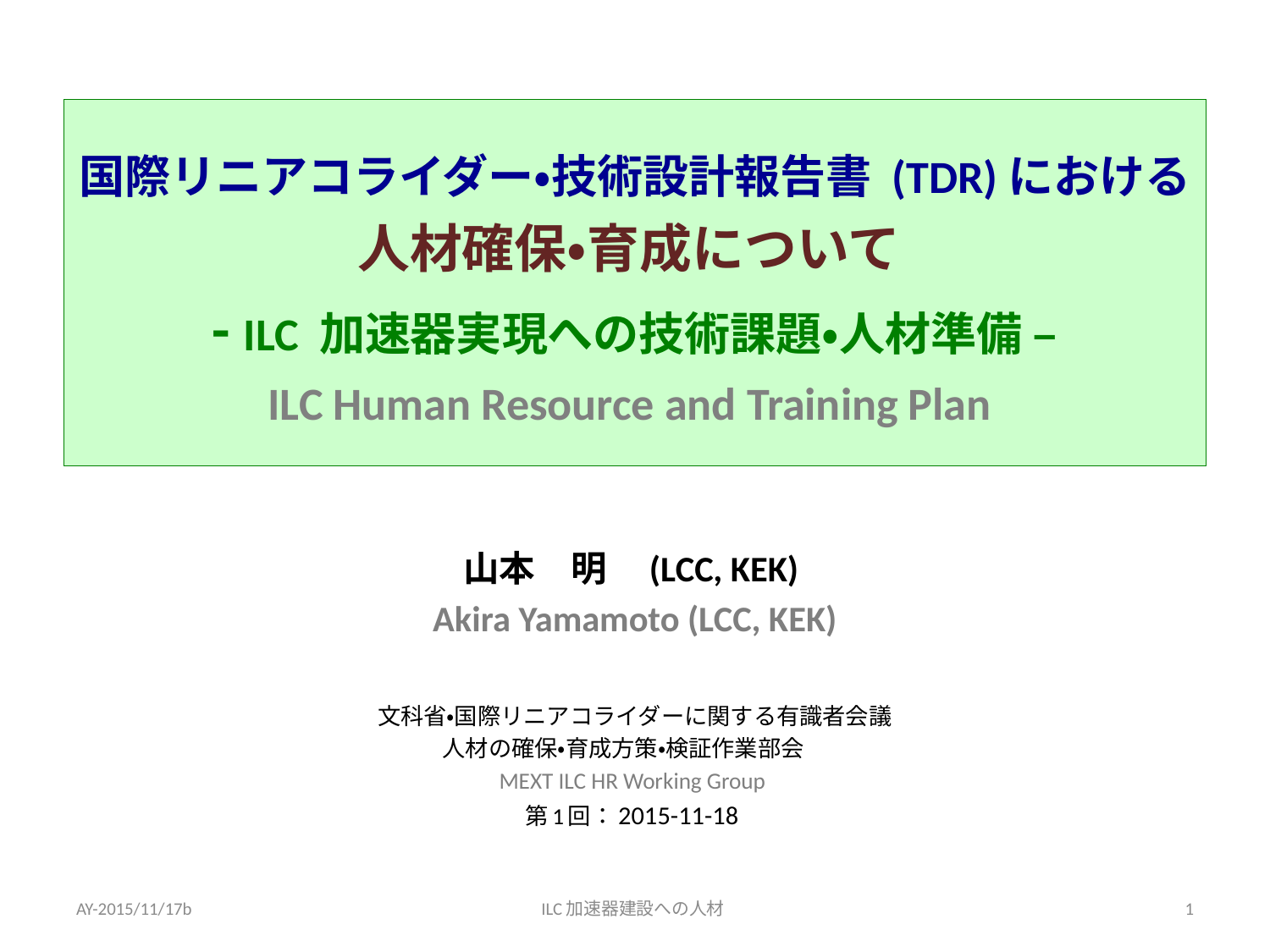

# 国際リニアコライダー・技術設計報告書 (TDR)における 人材確保・育成について - ILC 加速器実現への技術課題・人材準備 – ILC Human Resource and Training Plan
山本　明　(LCC, KEK)
Akira Yamamoto (LCC, KEK)

文科省・国際リニアコライダーに関する有識者会議
人材の確保・育成方策・検証作業部会
MEXT ILC HR Working Group
第1回：2015-11-18

AY-2015/11/17b
ILC加速器建設への人材
1